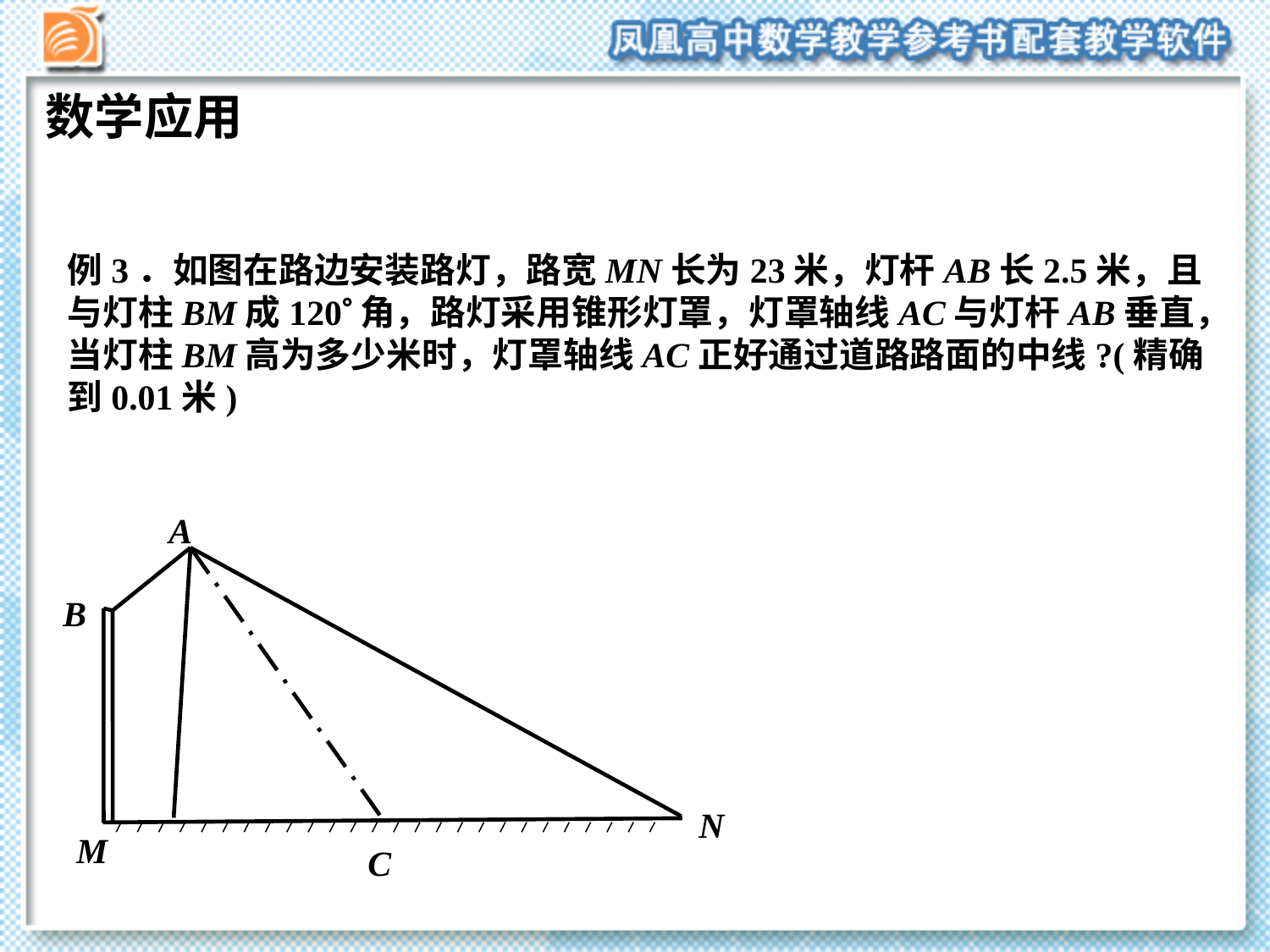

数学应用
例3．如图在路边安装路灯，路宽MN长为23米，灯杆AB长2.5米，且与灯柱BM成120°角，路灯采用锥形灯罩，灯罩轴线AC与灯杆AB垂直，当灯柱BM高为多少米时，灯罩轴线AC正好通过道路路面的中线?(精确到0.01米)
A

B

N

M

C